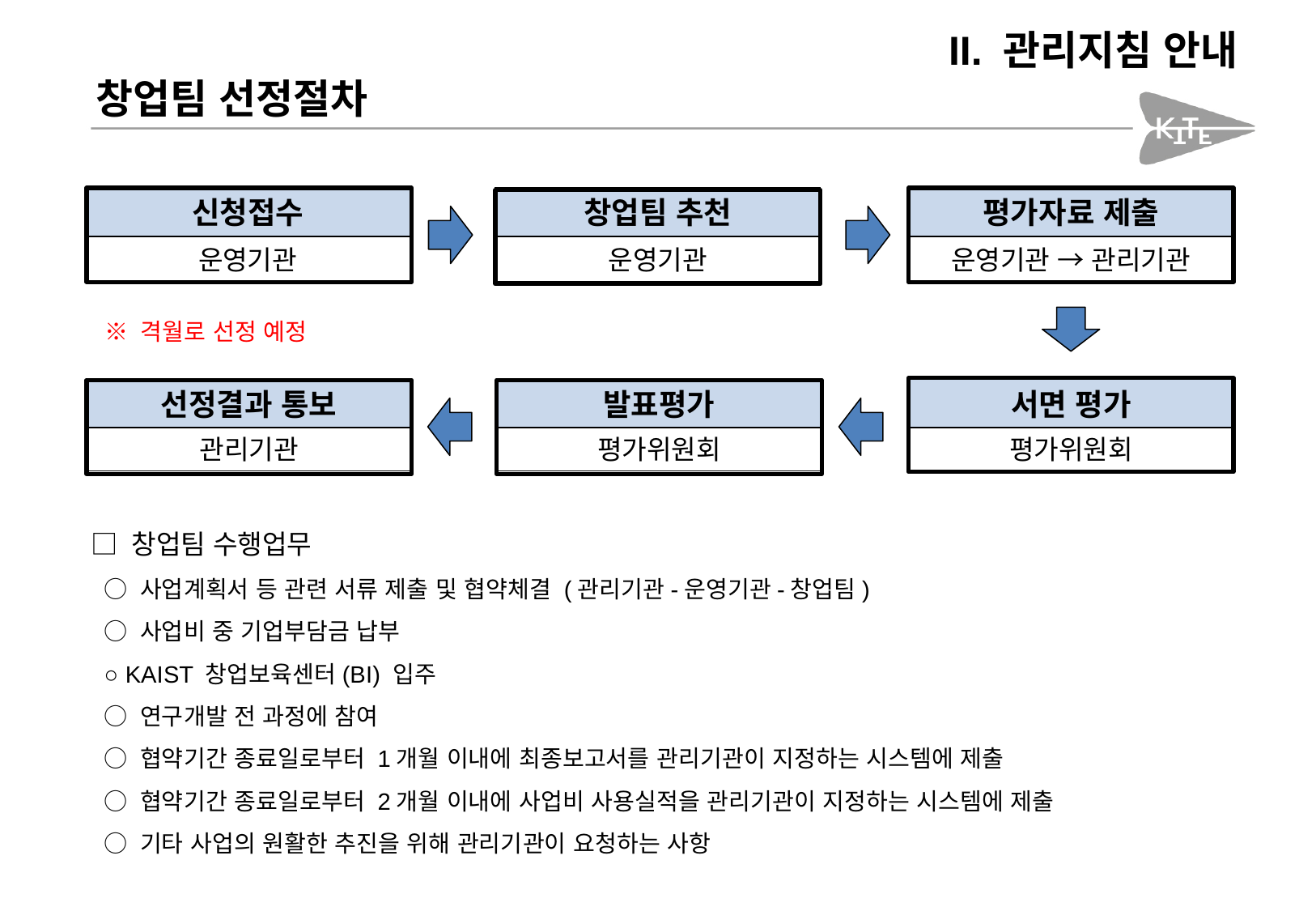

II. 관리지침 안내
창업팀 선정절차
평가자료 제출
운영기관 → 관리기관
신청접수
운영기관
창업팀 추천
운영기관

※ 격월로 선정 예정

선정결과 통보
관리기관
발표평가
평가위원회
서면 평가
평가위원회

□ 창업팀 수행업무
  ○ 사업계획서 등 관련 서류 제출 및 협약체결 (관리기관-운영기관-창업팀)
  ○ 사업비 중 기업부담금 납부
  ○ KAIST 창업보육센터(BI) 입주
  ○ 연구개발 전 과정에 참여
  ○ 협약기간 종료일로부터 1개월 이내에 최종보고서를 관리기관이 지정하는 시스템에 제출
  ○ 협약기간 종료일로부터 2개월 이내에 사업비 사용실적을 관리기관이 지정하는 시스템에 제출
  ○ 기타 사업의 원활한 추진을 위해 관리기관이 요청하는 사항